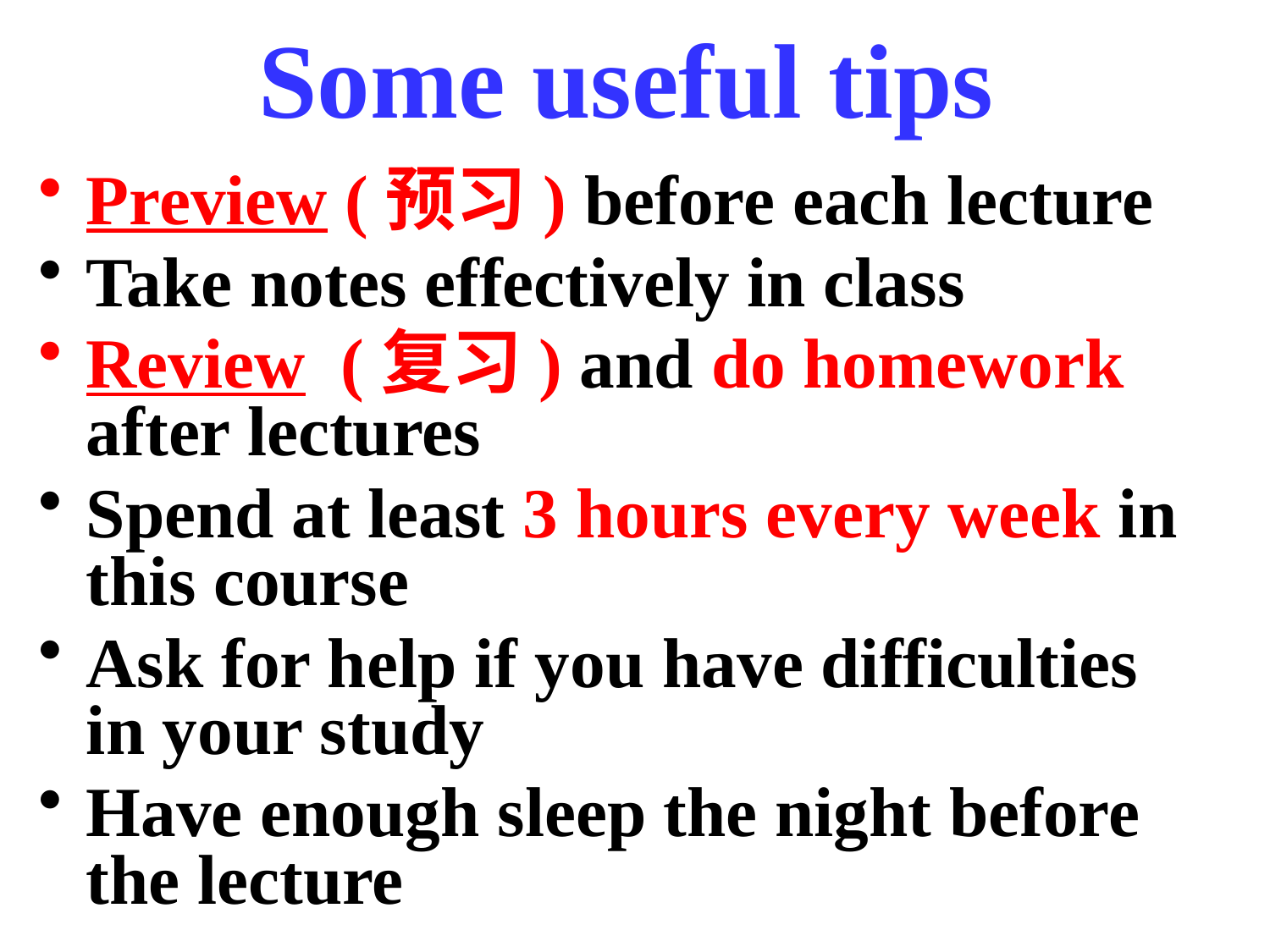

# Some useful tips
Preview (预习) before each lecture
Take notes effectively in class
Review  (复习) and do homework  after lectures
Spend at least 3 hours every week in this course
Ask for help if you have difficulties    in your study
Have enough sleep the night before  the lecture